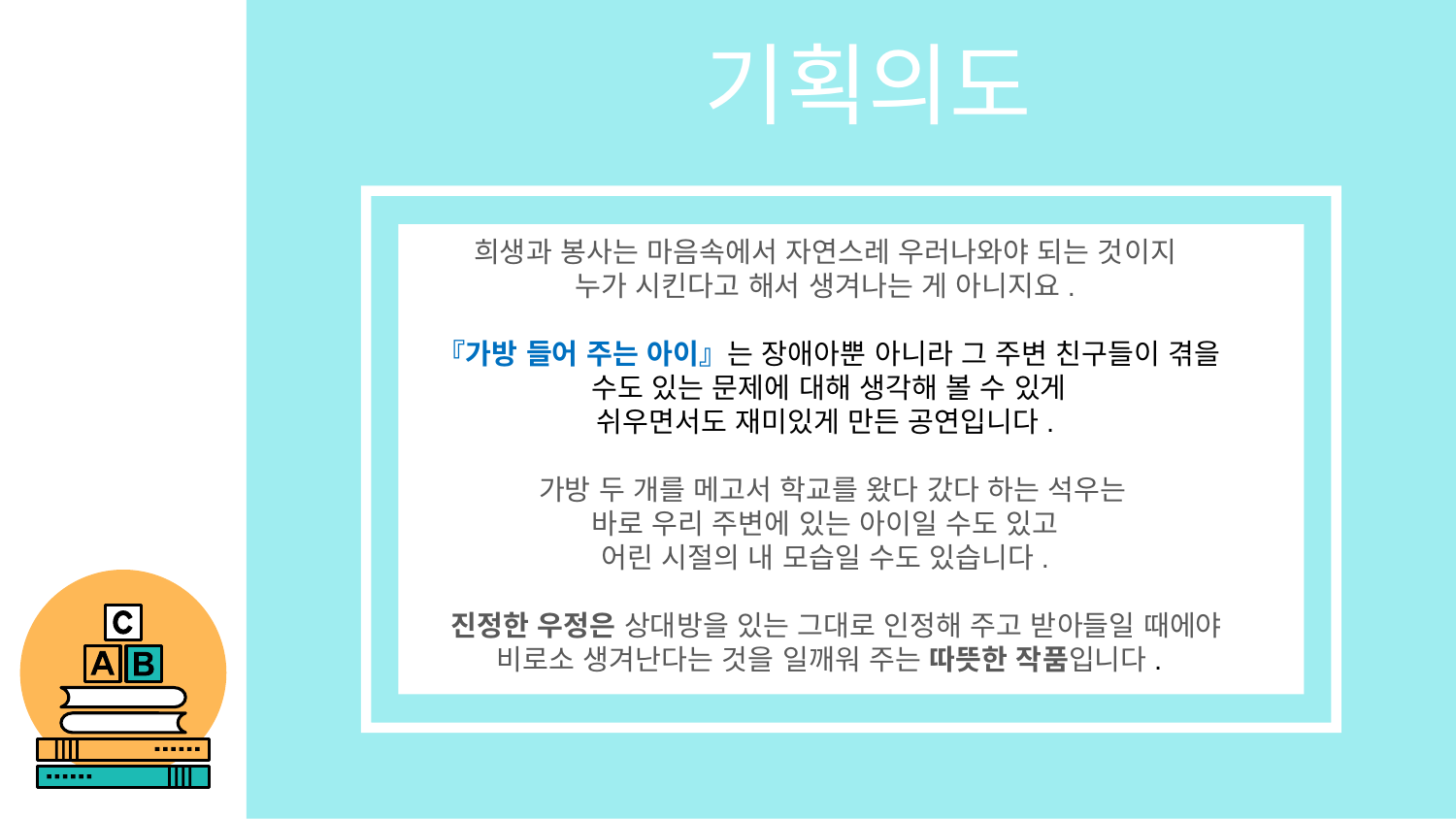

기획의도

희생과 봉사는 마음속에서 자연스레 우러나와야 되는 것이지
누가 시킨다고 해서 생겨나는 게 아니지요.

『가방 들어 주는 아이』는 장애아뿐 아니라 그 주변 친구들이 겪을 수도 있는 문제에 대해 생각해 볼 수 있게
쉬우면서도 재미있게 만든 공연입니다.
 가방 두 개를 메고서 학교를 왔다 갔다 하는 석우는
바로 우리 주변에 있는 아이일 수도 있고
어린 시절의 내 모습일 수도 있습니다.

 진정한 우정은 상대방을 있는 그대로 인정해 주고 받아들일 때에야 비로소 생겨난다는 것을 일깨워 주는 따뜻한 작품입니다.